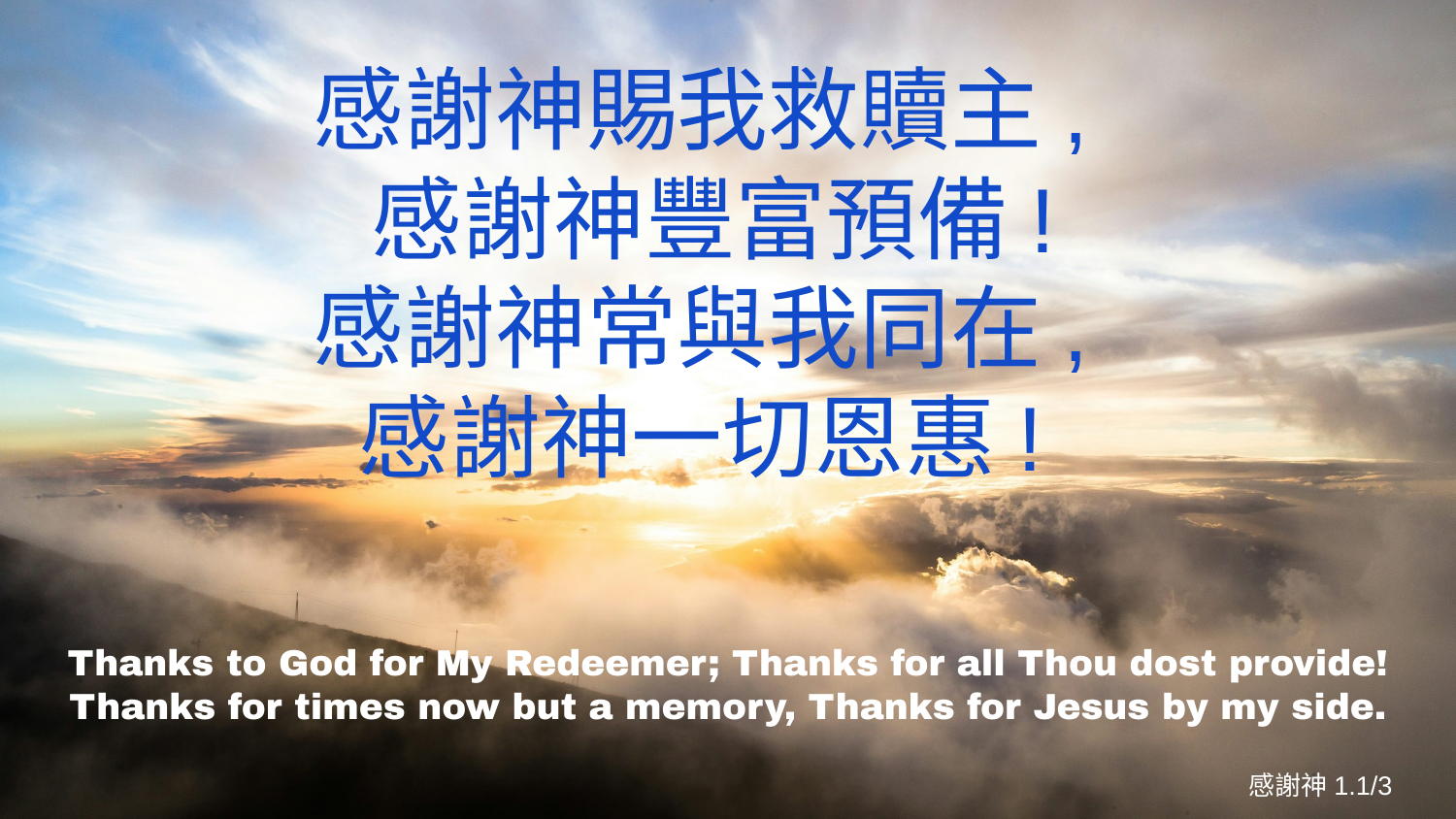

感謝神賜我救贖主,
感謝神豐富預備!
感謝神常與我同在,
感謝神一切恩惠!
Thanks to God for My Redeemer; Thanks for all Thou dost provide!
Thanks for times now but a memory, Thanks for Jesus by my side.
感謝神1.1/3